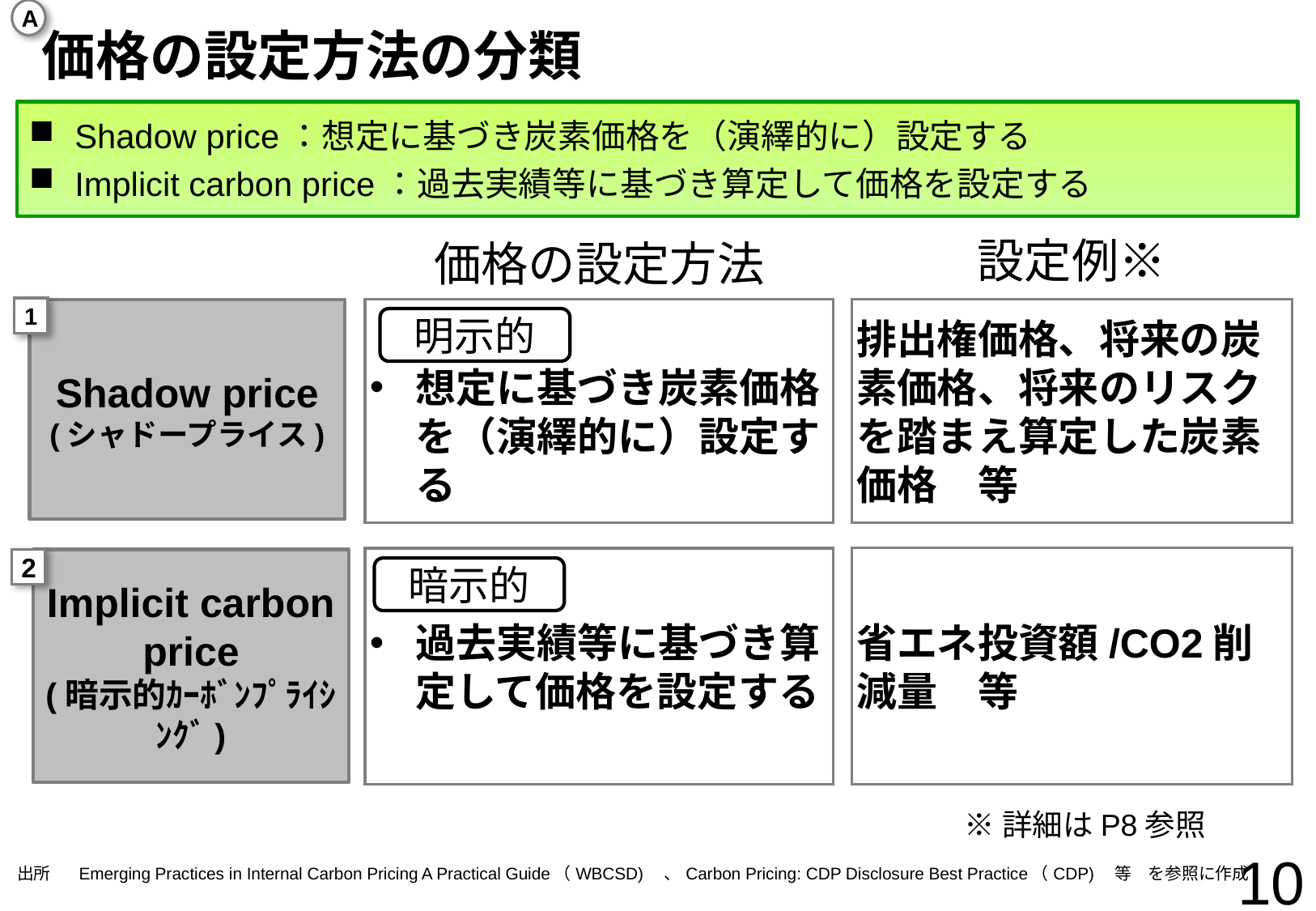

A
# 価格の設定方法の分類
Shadow price：想定に基づき炭素価格を（演繹的に）設定する
Implicit carbon price：過去実績等に基づき算定して価格を設定する
設定例※
価格の設定方法
1

想定に基づき炭素価格を（演繹的に）設定する
排出権価格、将来の炭素価格、将来のリスクを踏まえ算定した炭素価格　等
Shadow price
(シャドープライス)
明示的
省エネ投資額/CO2削減量　等
過去実績等に基づき算定して価格を設定する
2
Implicit carbon price
(暗示的ｶｰﾎﾞﾝﾌﾟﾗｲｼﾝｸﾞ)
暗示的
※詳細はP8参照
10
| 出所 | Emerging Practices in Internal Carbon Pricing A Practical Guide（WBCSD)　、Carbon Pricing: CDP Disclosure Best Practice（CDP)　等　を参照に作成 |
| --- | --- |